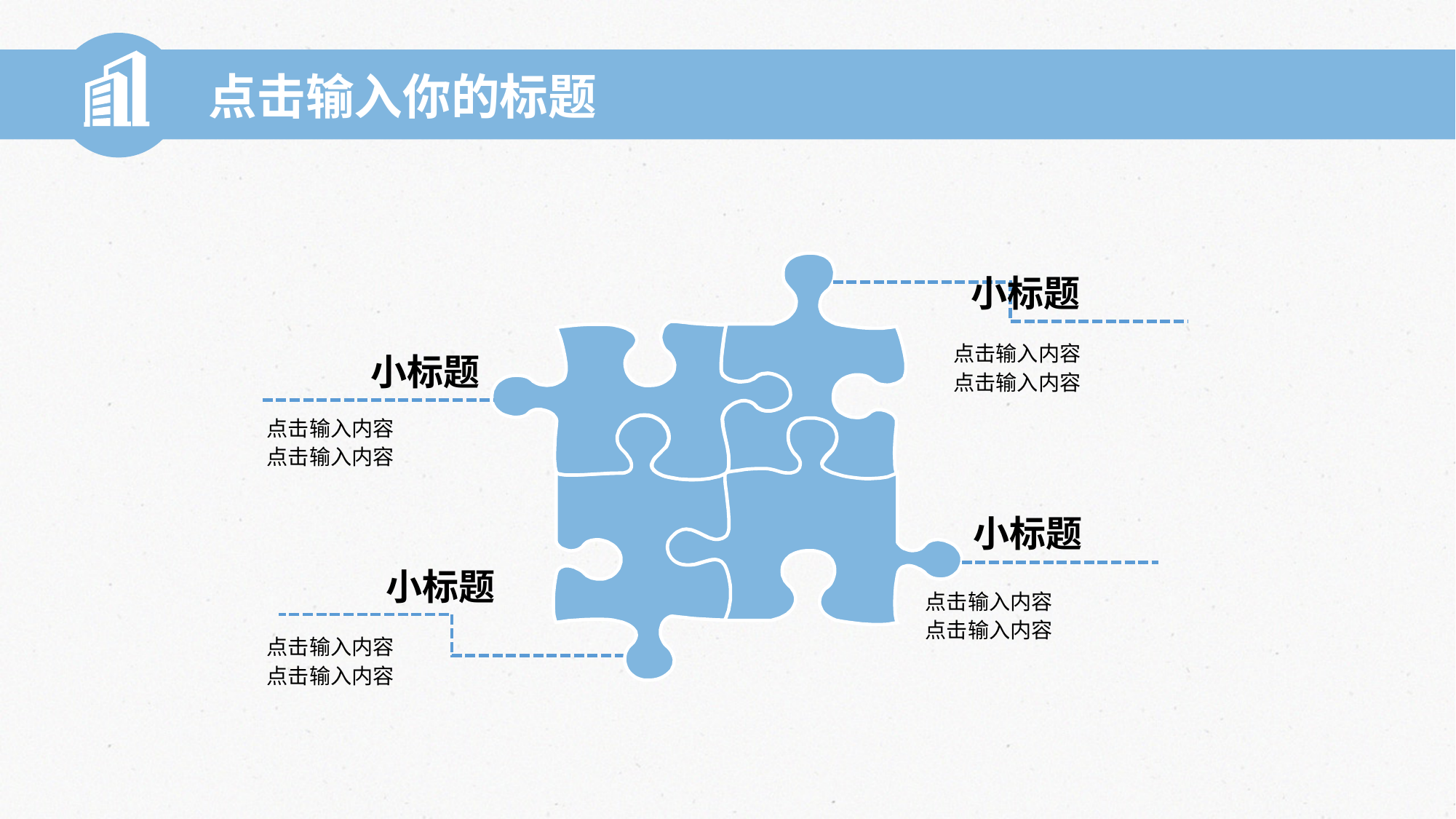

点击输入你的标题

小标题

小标题

小标题
小标题
点击输入内容
点击输入内容

点击输入内容
点击输入内容

点击输入内容
点击输入内容

点击输入内容
点击输入内容